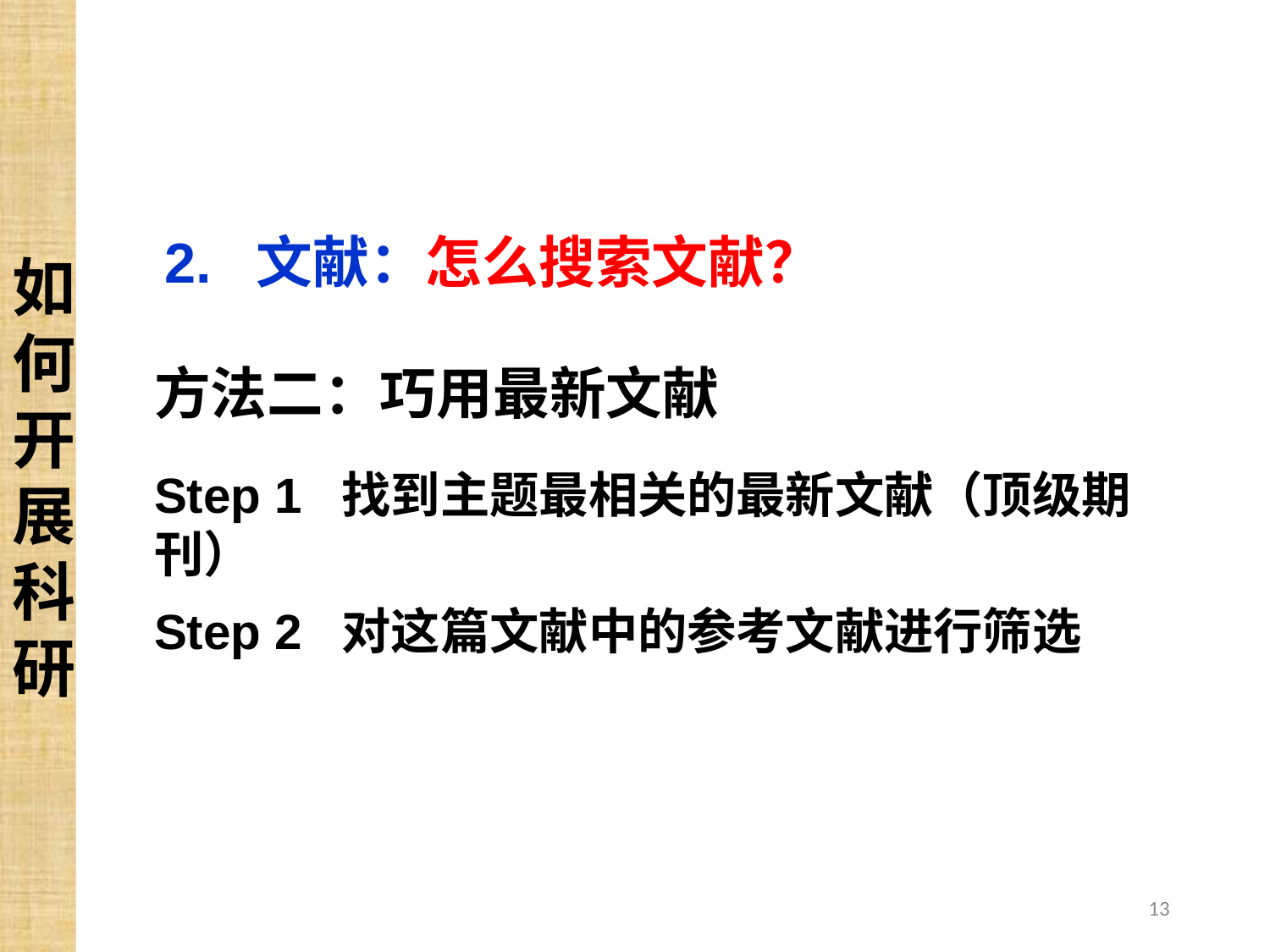

如何开展科研
2.  文献：怎么搜索文献？
方法二：巧用最新文献
Step 1  找到主题最相关的最新文献（顶级期刊）
Step 2  对这篇文献中的参考文献进行筛选
13